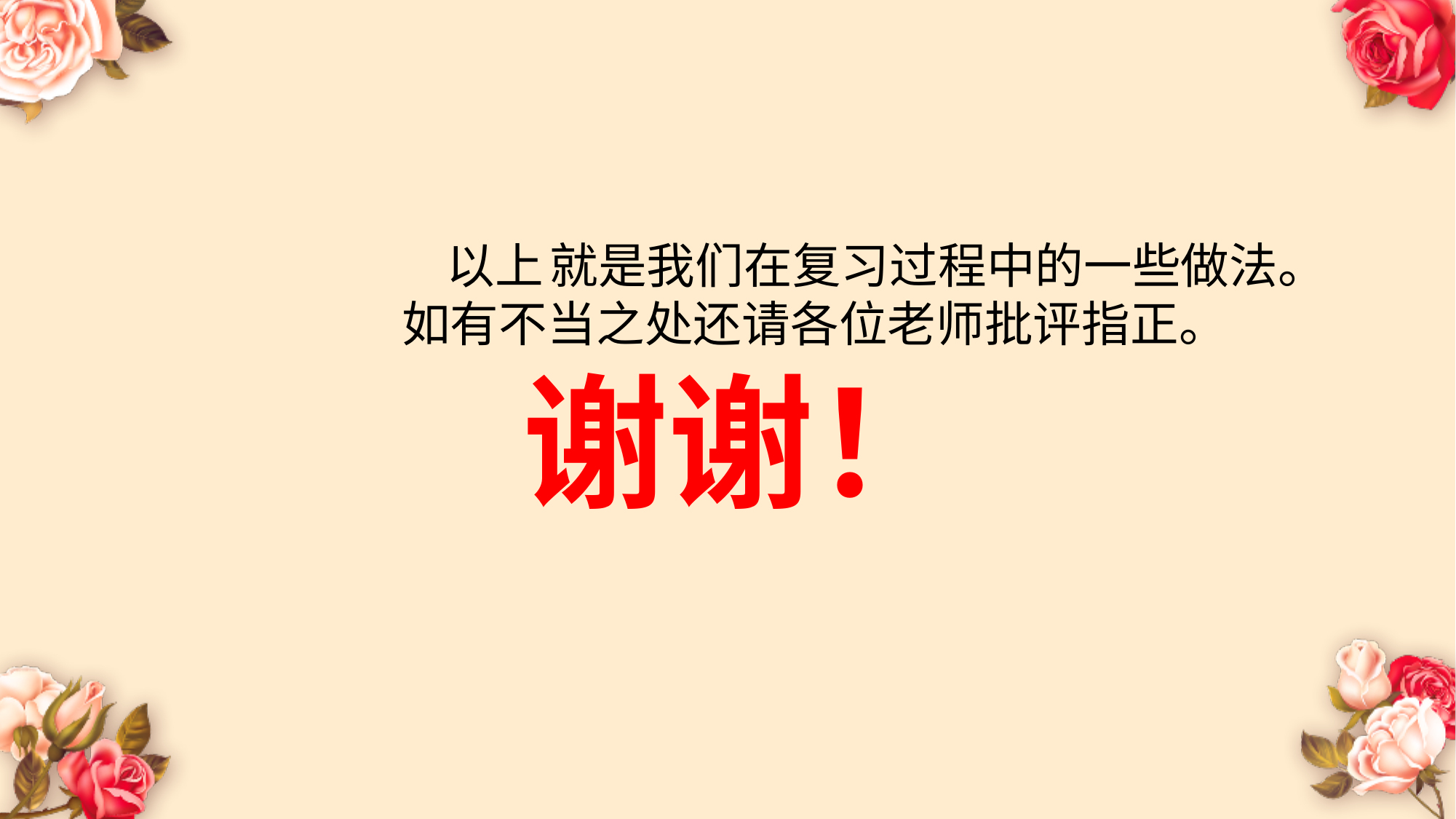

以上 就是我们在复习过程中的一些做法。如有不当之处还请各位老师批评指正。
          谢谢！